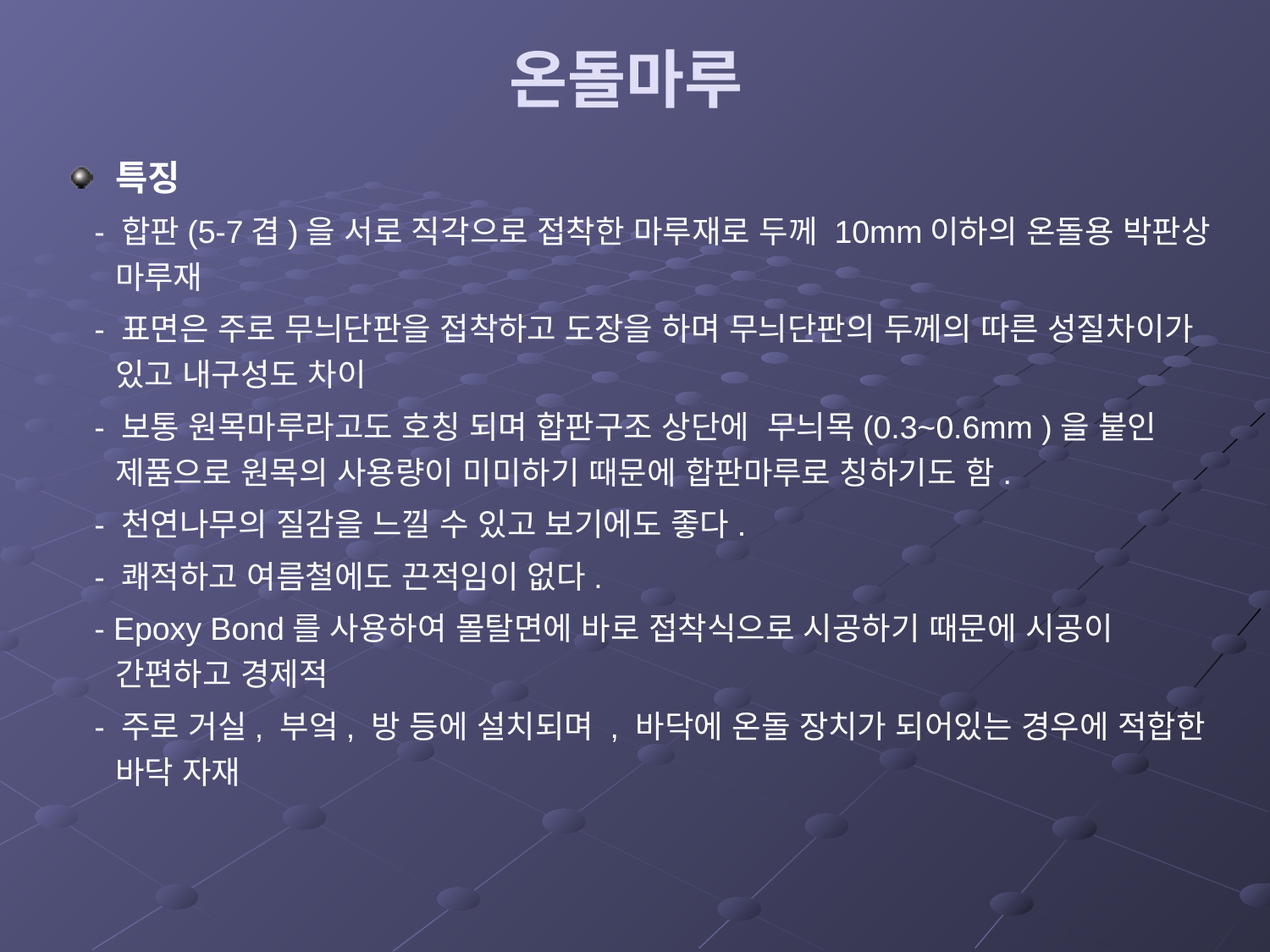

# 온돌마루
특징
   - 합판(5-7겹)을 서로 직각으로 접착한 마루재로 두께 10mm이하의 온돌용 박판상 마루재
   - 표면은 주로 무늬단판을 접착하고 도장을 하며 무늬단판의 두께의 따른 성질차이가 있고 내구성도 차이
   - 보통 원목마루라고도 호칭 되며 합판구조 상단에  무늬목(0.3~0.6mm )을 붙인 제품으로 원목의 사용량이 미미하기 때문에 합판마루로 칭하기도 함.
   - 천연나무의 질감을 느낄 수 있고 보기에도 좋다.
   - 쾌적하고 여름철에도 끈적임이 없다.
   - Epoxy Bond를 사용하여 몰탈면에 바로 접착식으로 시공하기 때문에 시공이 간편하고 경제적
   - 주로 거실, 부엌, 방 등에 설치되며 , 바닥에 온돌 장치가 되어있는 경우에 적합한 바닥 자재